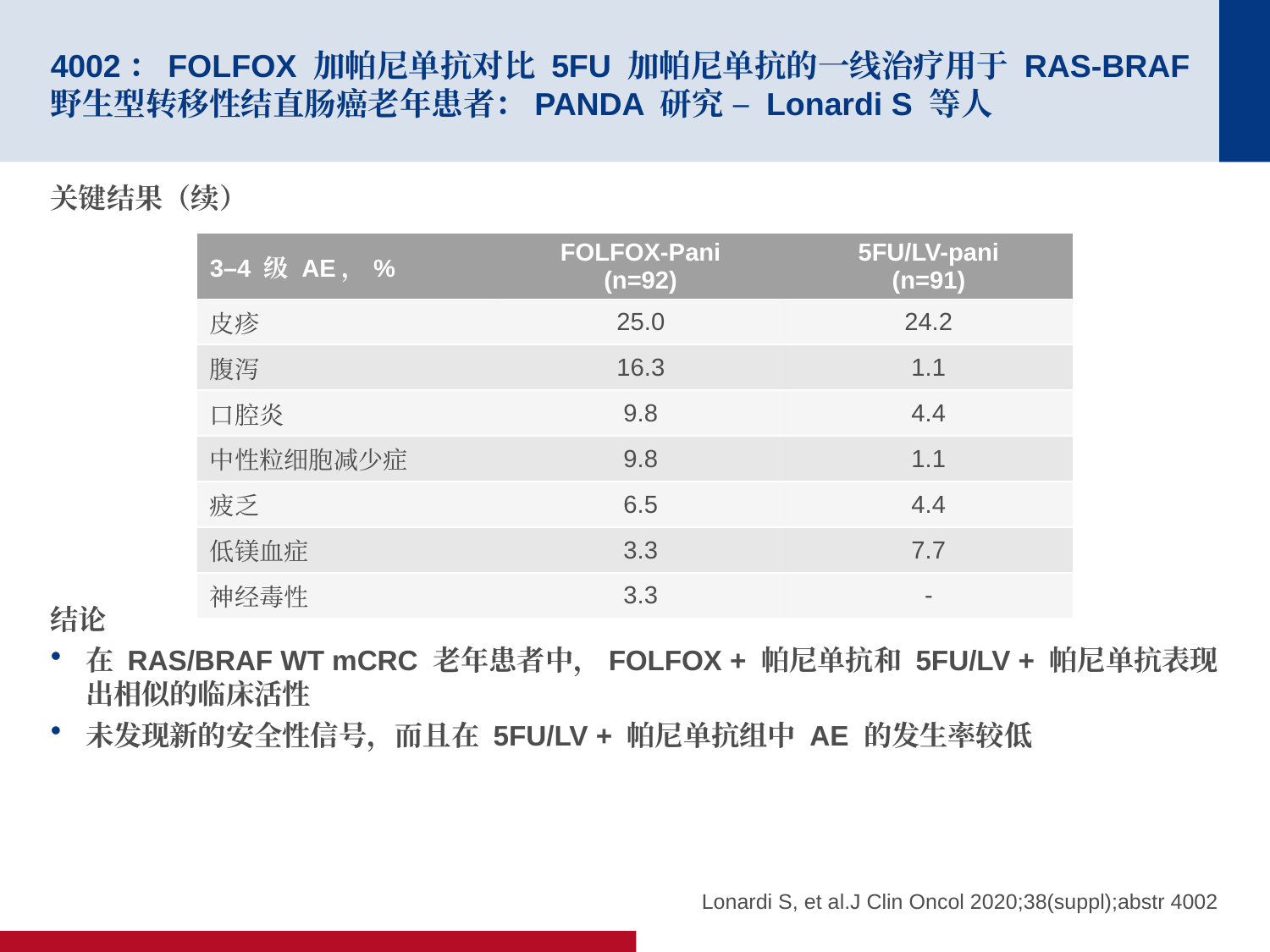

# 4002：FOLFOX 加帕尼单抗对比 5FU 加帕尼单抗的一线治疗用于 RAS-BRAF 野生型转移性结直肠癌老年患者：PANDA 研究 – Lonardi S 等人
关键结果（续）
结论
在 RAS/BRAF WT mCRC 老年患者中，FOLFOX + 帕尼单抗和 5FU/LV + 帕尼单抗表现出相似的临床活性
未发现新的安全性信号，而且在 5FU/LV + 帕尼单抗组中 AE 的发生率较低

| 3–4 级 AE，% | FOLFOX-Pani (n=92) | 5FU/LV-pani (n=91) |
| --- | --- | --- |
| 皮疹 | 25.0 | 24.2 |
| 腹泻 | 16.3 | 1.1 |
| 口腔炎 | 9.8 | 4.4 |
| 中性粒细胞减少症 | 9.8 | 1.1 |
| 疲乏 | 6.5 | 4.4 |
| 低镁血症 | 3.3 | 7.7 |
| 神经毒性 | 3.3 | - |
Lonardi S, et al.J Clin Oncol 2020;38(suppl);abstr 4002